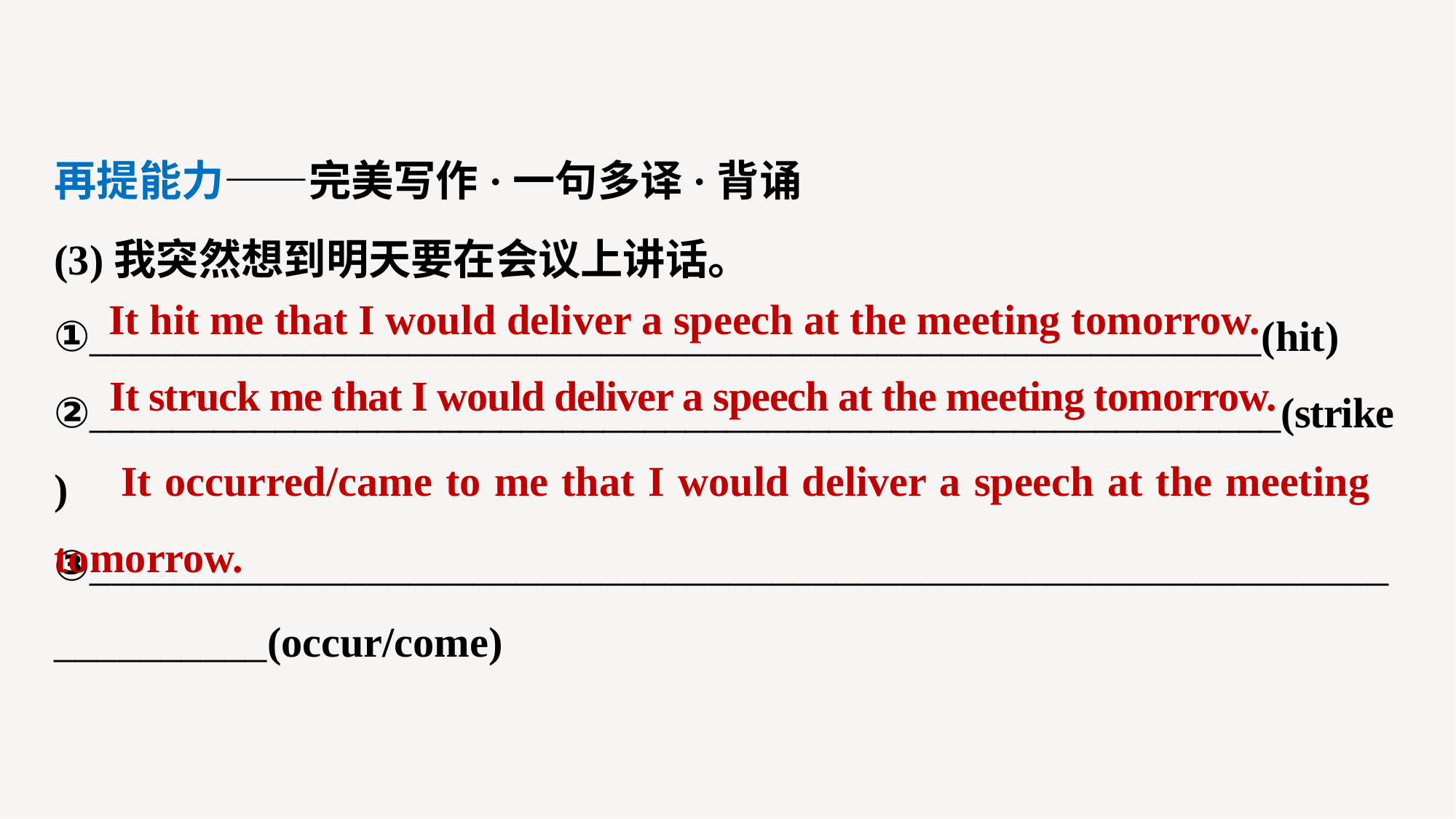

再提能力——完美写作·一句多译·背诵
(3)我突然想到明天要在会议上讲话。
①_______________________________________________________(hit)
②__________________________________________________________(strike)
③_____________________________________________________________
__________(occur/come)
It hit me that I would deliver a speech at the meeting tomorrow.
It struck me that I would deliver a speech at the meeting tomorrow.
     It occurred/came to me that I would deliver a speech at the meeting tomorrow.